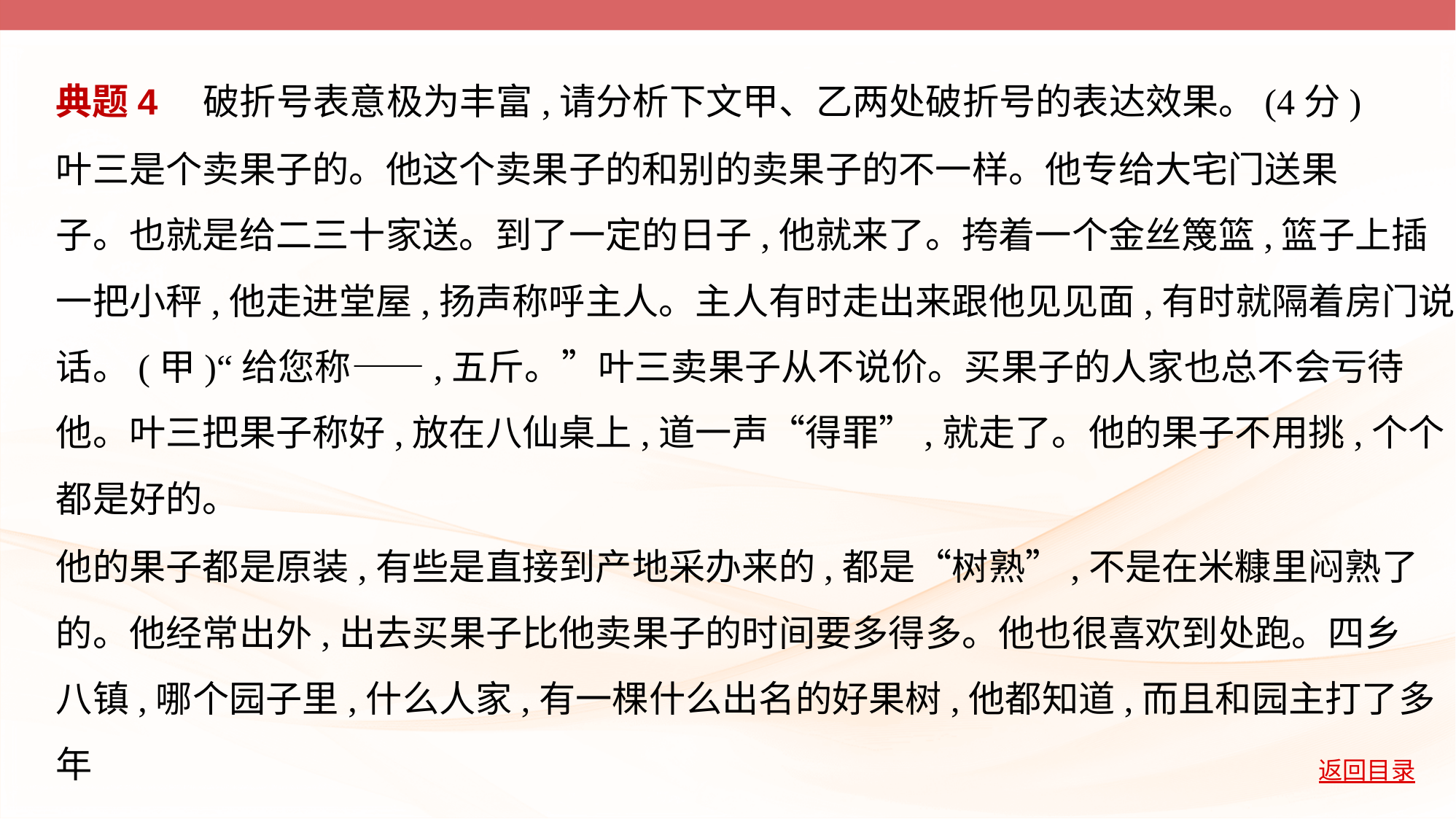

典题4　破折号表意极为丰富,请分析下文甲、乙两处破折号的表达效果。(4分)
叶三是个卖果子的。他这个卖果子的和别的卖果子的不一样。他专给大宅门送果
子。也就是给二三十家送。到了一定的日子,他就来了。挎着一个金丝篾篮,篮子上插
一把小秤,他走进堂屋,扬声称呼主人。主人有时走出来跟他见见面,有时就隔着房门说
话。(甲)“给您称——,五斤。”叶三卖果子从不说价。买果子的人家也总不会亏待
他。叶三把果子称好,放在八仙桌上,道一声“得罪”,就走了。他的果子不用挑,个个
都是好的。
他的果子都是原装,有些是直接到产地采办来的,都是“树熟”,不是在米糠里闷熟了
的。他经常出外,出去买果子比他卖果子的时间要多得多。他也很喜欢到处跑。四乡
八镇,哪个园子里,什么人家,有一棵什么出名的好果树,他都知道,而且和园主打了多年